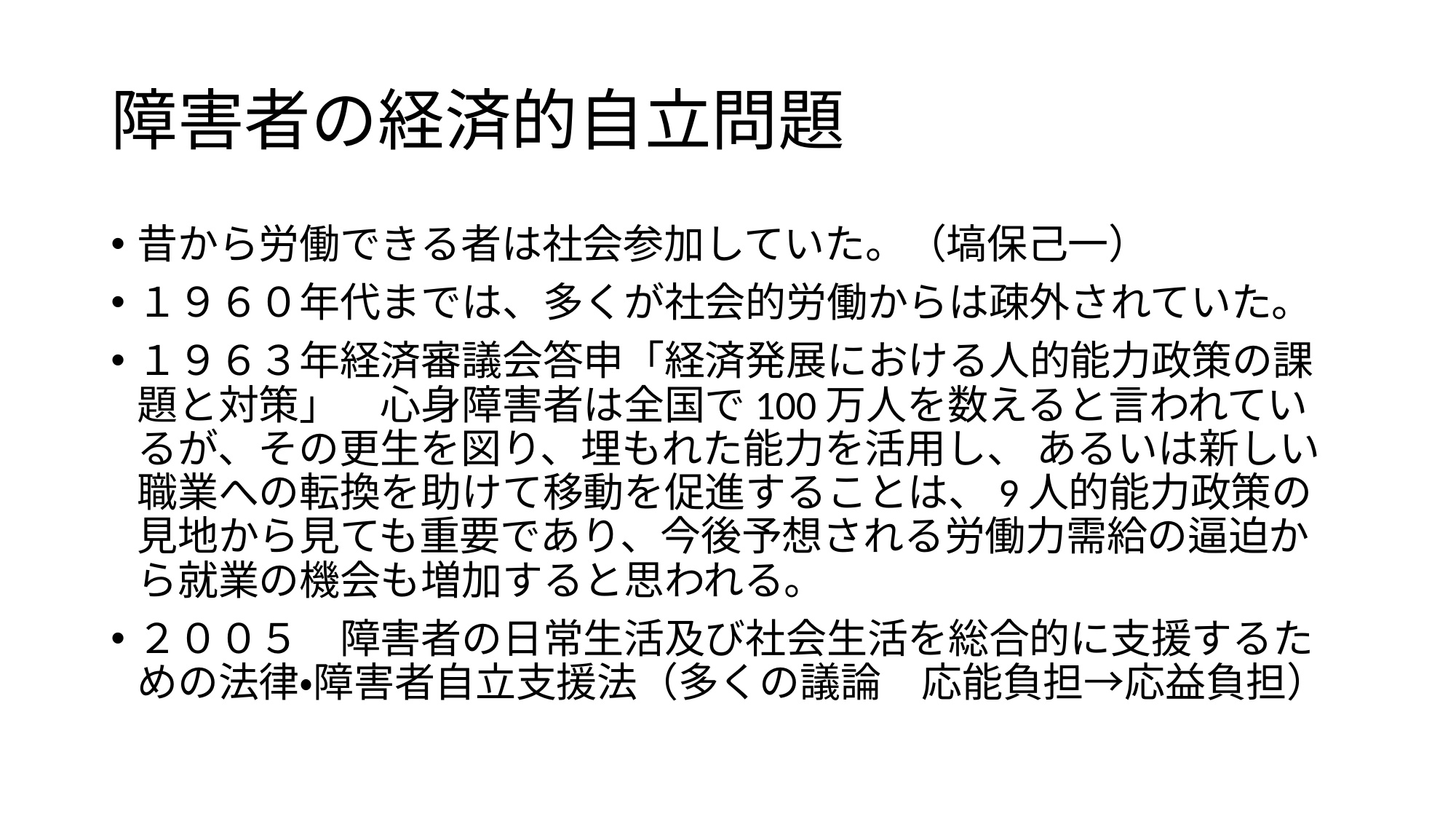

# 障害者の経済的自立問題
昔から労働できる者は社会参加していた。（塙保己一）
１９６０年代までは、多くが社会的労働からは疎外されていた。
１９６３年経済審議会答申「経済発展における人的能力政策の課題と対策」　心身障害者は全国で100万人を数えると言われているが、その更生を図り、埋もれた能力を活用し、 あるいは新しい職業への転換を助けて移動を促進することは、9人的能力政策の見地から見ても重要であり、今後予想される労働力需給の逼迫から就業の機会も増加すると思われる。
２００５　障害者の日常生活及び社会生活を総合的に支援するための法律・障害者自立支援法（多くの議論　応能負担→応益負担）